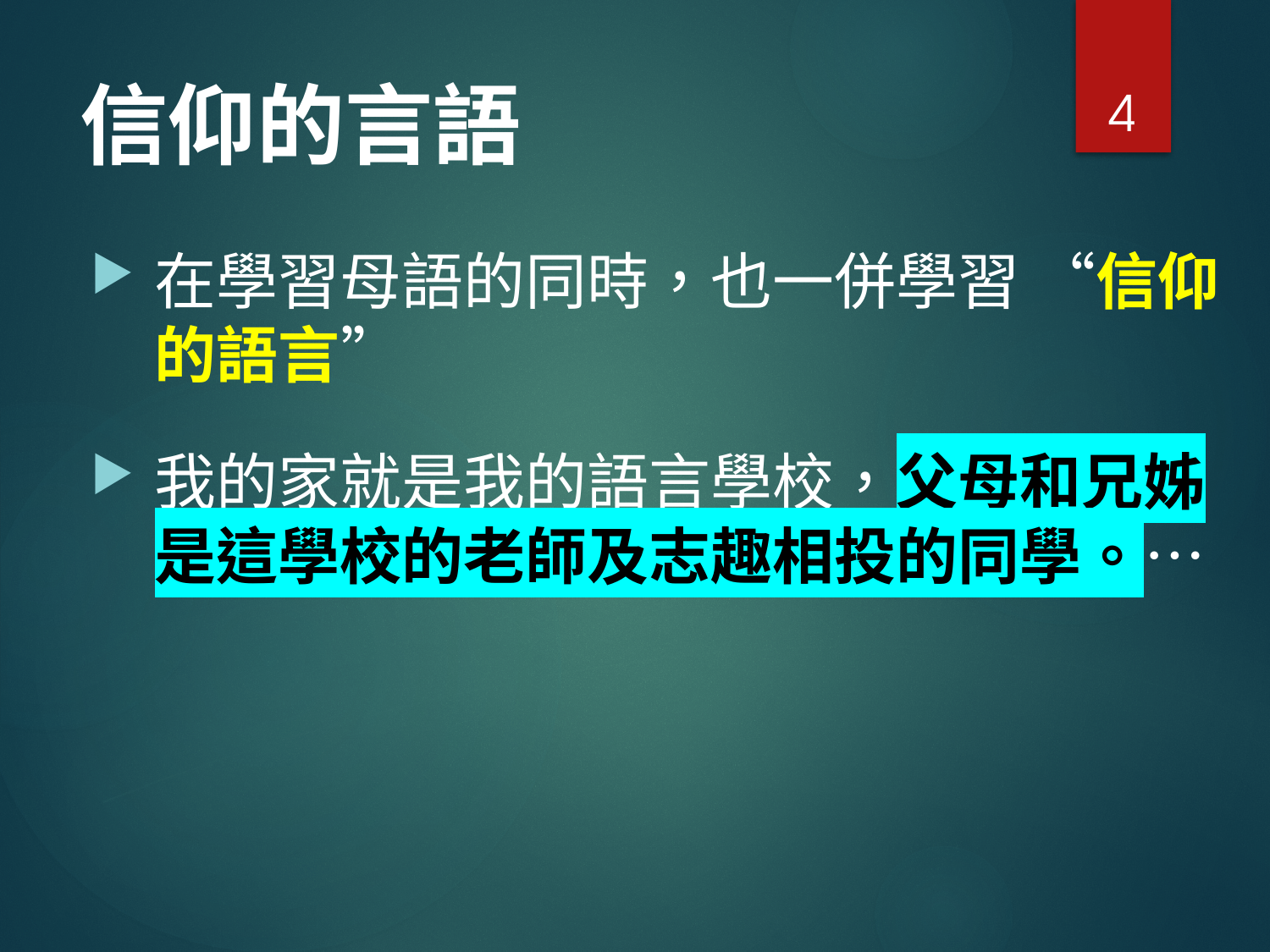

4
# 信仰的言語
在學習母語的同時，也一併學習 “信仰的語言”
我的家就是我的語言學校，父母和兄姊是這學校的老師及志趣相投的同學。…